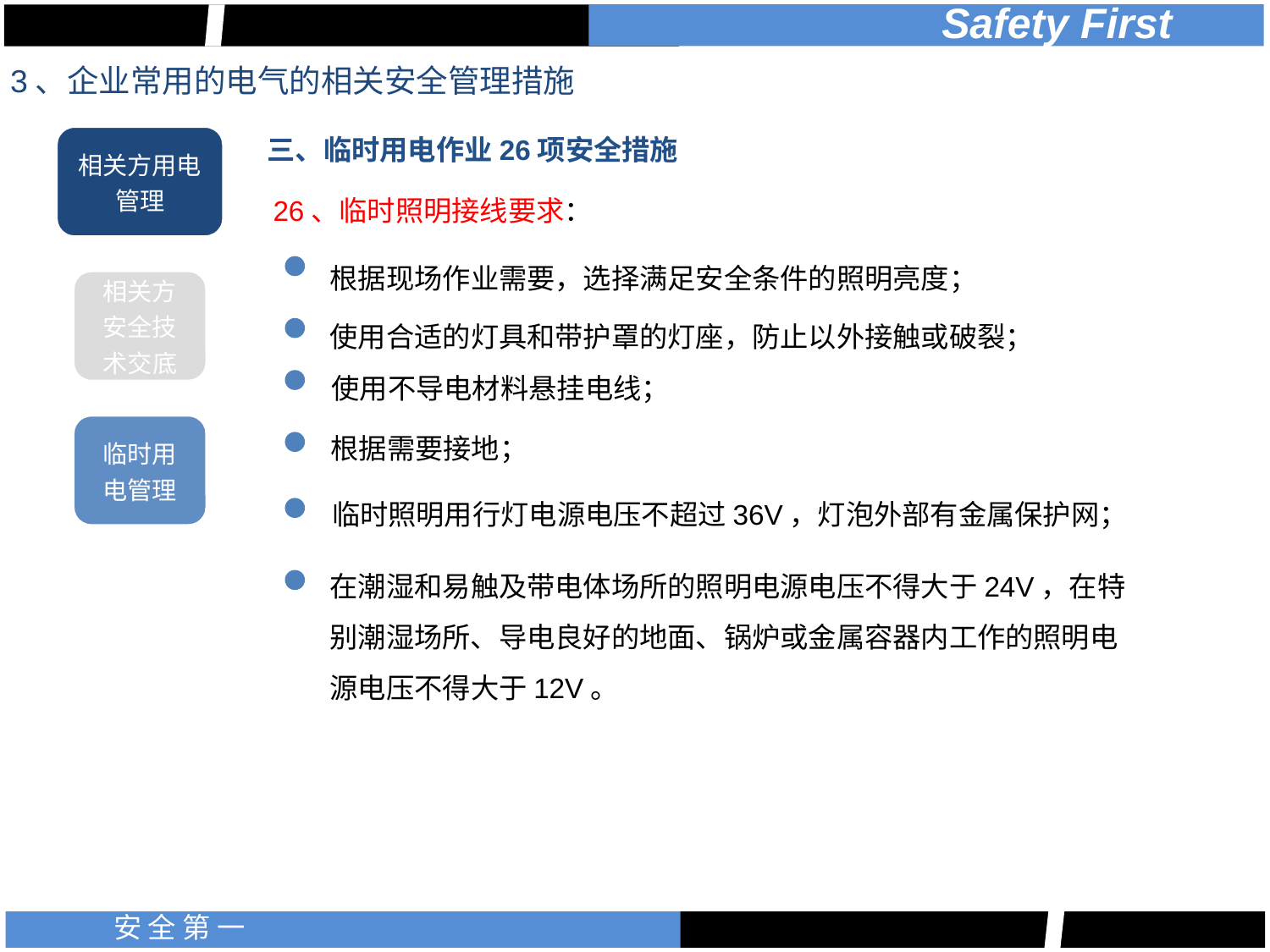

3、企业常用的电气的相关安全管理措施
相关方用电管理
相关方安全技术交底
临时用电管理
三、临时用电作业26项安全措施
26、临时照明接线要求：
根据现场作业需要，选择满足安全条件的照明亮度；

使用合适的灯具和带护罩的灯座，防止以外接触或破裂；

使用不导电材料悬挂电线；

根据需要接地；

临时照明用行灯电源电压不超过36V，灯泡外部有金属保护网；

在潮湿和易触及带电体场所的照明电源电压不得大于24V，在特别潮湿场所、导电良好的地面、锅炉或金属容器内工作的照明电源电压不得大于12V。